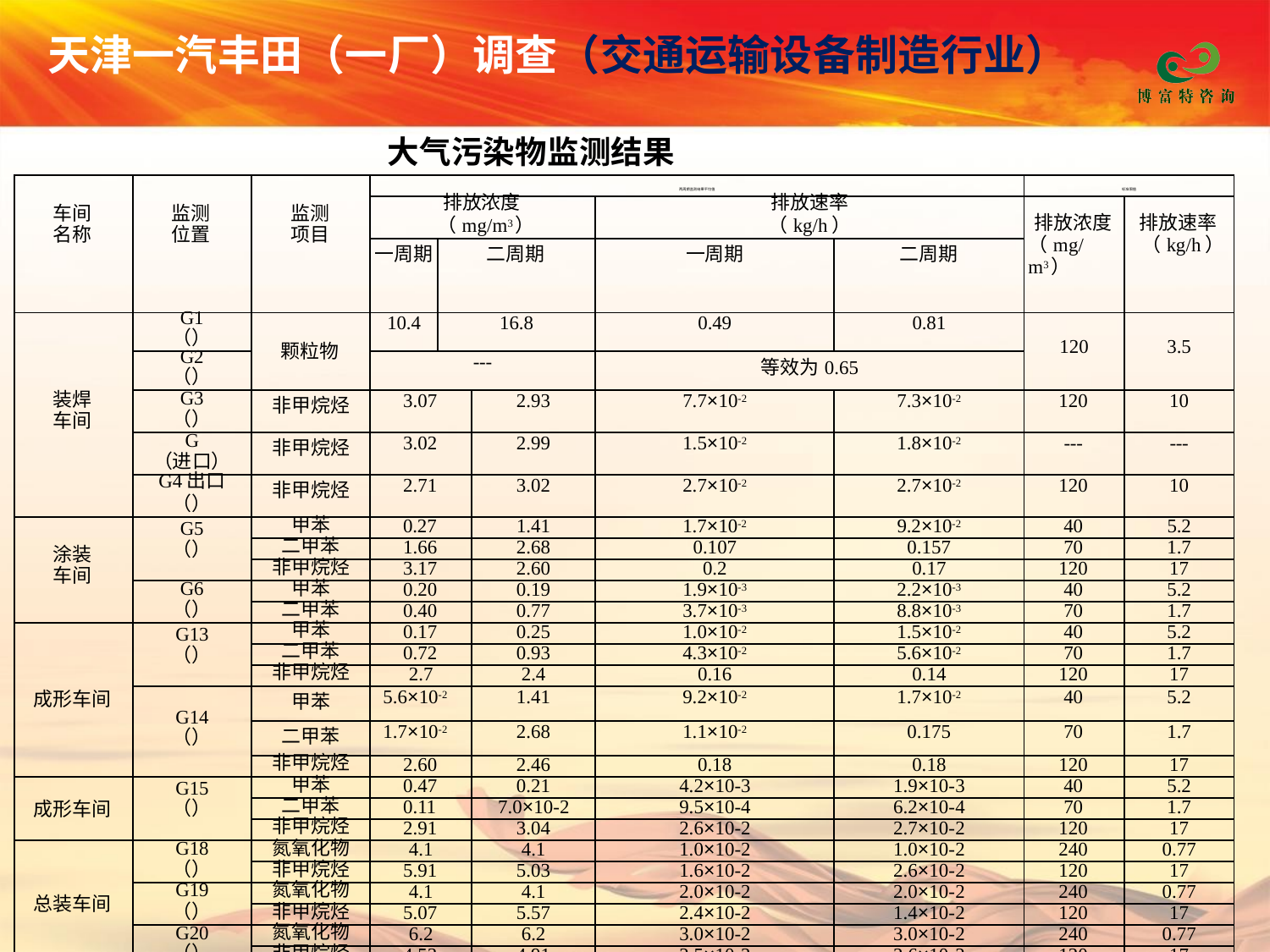

# 天津一汽丰田（一厂）调查（交通运输设备制造行业）
大气污染物监测结果
| 车间 名称 | 监测 位置 | 监测 项目 | 两周期监测结果平均值 |  |  |  |  | 标准限值 |  |
| --- | --- | --- | --- | --- | --- | --- | --- | --- | --- |
|  |  |  | 排放浓度 （mg/m3） |  |  | 排放速率 （kg/h） |  | 排放浓度 （mg/m3） | 排放速率 （kg/h） |
|  |  |  | 一周期 | 二周期 |  | 一周期 | 二周期 |  |  |
| 装焊 车间 | G1 （） | 颗粒物 | 10.4 | 16.8 |  | 0.49 | 0.81 | 120 | 3.5 |
|  | G2 （） |  | --- |  |  | 等效为0.65 |  |  |  |
|  | G3 （） | 非甲烷烃 | 3.07 |  | 2.93 | 7.7×10-2 | 7.3×10-2 | 120 | 10 |
|  | G （进口） | 非甲烷烃 | 3.02 |  | 2.99 | 1.5×10-2 | 1.8×10-2 | --- | --- |
|  | G4出口 （） | 非甲烷烃 | 2.71 |  | 3.02 | 2.7×10-2 | 2.7×10-2 | 120 | 10 |
| 涂装 车间 | G5 （） | 甲苯 | 0.27 |  | 1.41 | 1.7×10-2 | 9.2×10-2 | 40 | 5.2 |
|  |  | 二甲苯 | 1.66 |  | 2.68 | 0.107 | 0.157 | 70 | 1.7 |
|  |  | 非甲烷烃 | 3.17 |  | 2.60 | 0.2 | 0.17 | 120 | 17 |
|  | G6 （） | 甲苯 | 0.20 |  | 0.19 | 1.9×10-3 | 2.2×10-3 | 40 | 5.2 |
|  |  | 二甲苯 | 0.40 |  | 0.77 | 3.7×10-3 | 8.8×10-3 | 70 | 1.7 |
| 成形车间 | G13 （） | 甲苯 | 0.17 |  | 0.25 | 1.0×10-2 | 1.5×10-2 | 40 | 5.2 |
|  |  | 二甲苯 | 0.72 |  | 0.93 | 4.3×10-2 | 5.6×10-2 | 70 | 1.7 |
|  |  | 非甲烷烃 | 2.7 |  | 2.4 | 0.16 | 0.14 | 120 | 17 |
|  | G14 （） | 甲苯 | 5.6×10-2 |  | 1.41 | 9.2×10-2 | 1.7×10-2 | 40 | 5.2 |
|  |  | 二甲苯 | 1.7×10-2 |  | 2.68 | 1.1×10-2 | 0.175 | 70 | 1.7 |
|  |  | 非甲烷烃 | 2.60 |  | 2.46 | 0.18 | 0.18 | 120 | 17 |
| 成形车间 | G15 （） | 甲苯 | 0.47 |  | 0.21 | 4.2×10-3 | 1.9×10-3 | 40 | 5.2 |
|  |  | 二甲苯 | 0.11 |  | 7.0×10-2 | 9.5×10-4 | 6.2×10-4 | 70 | 1.7 |
|  |  | 非甲烷烃 | 2.91 |  | 3.04 | 2.6×10-2 | 2.7×10-2 | 120 | 17 |
| 总装车间 | G18 （） | 氮氧化物 | 4.1 |  | 4.1 | 1.0×10-2 | 1.0×10-2 | 240 | 0.77 |
|  |  | 非甲烷烃 | 5.91 |  | 5.03 | 1.6×10-2 | 2.6×10-2 | 120 | 17 |
|  | G19 （） | 氮氧化物 | 4.1 |  | 4.1 | 2.0×10-2 | 2.0×10-2 | 240 | 0.77 |
|  |  | 非甲烷烃 | 5.07 |  | 5.57 | 2.4×10-2 | 1.4×10-2 | 120 | 17 |
|  | G20 （） | 氮氧化物 | 6.2 |  | 6.2 | 3.0×10-2 | 3.0×10-2 | 240 | 0.77 |
|  |  | 非甲烷烃 | 4.53 |  | 4.91 | 2.5×10-2 | 2.6×10-2 | 120 | 17 |